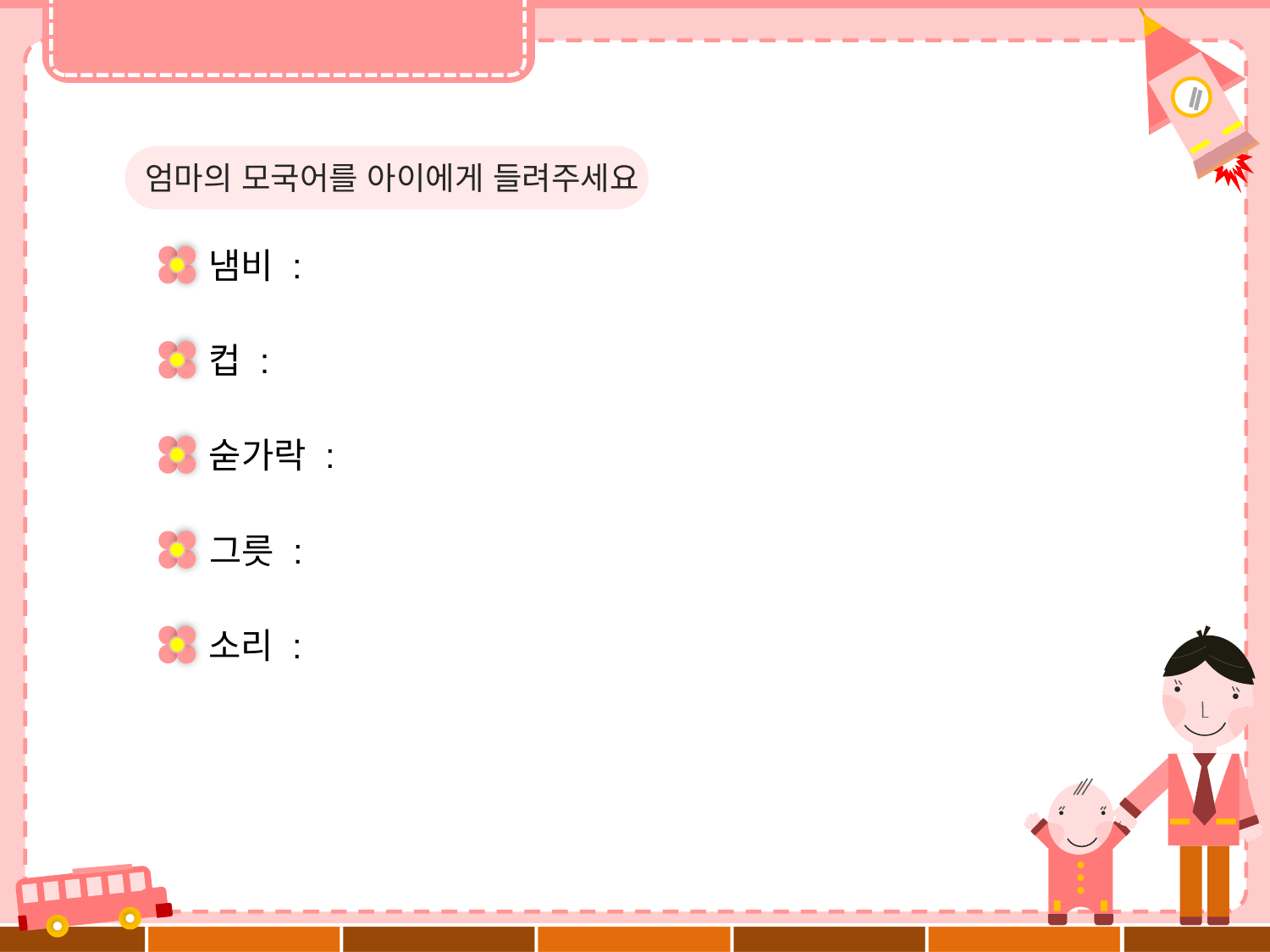

엄마의 모국어를 아이에게 들려주세요
냄비 :

컵 :

숟가락 :

그릇 :

소리 :